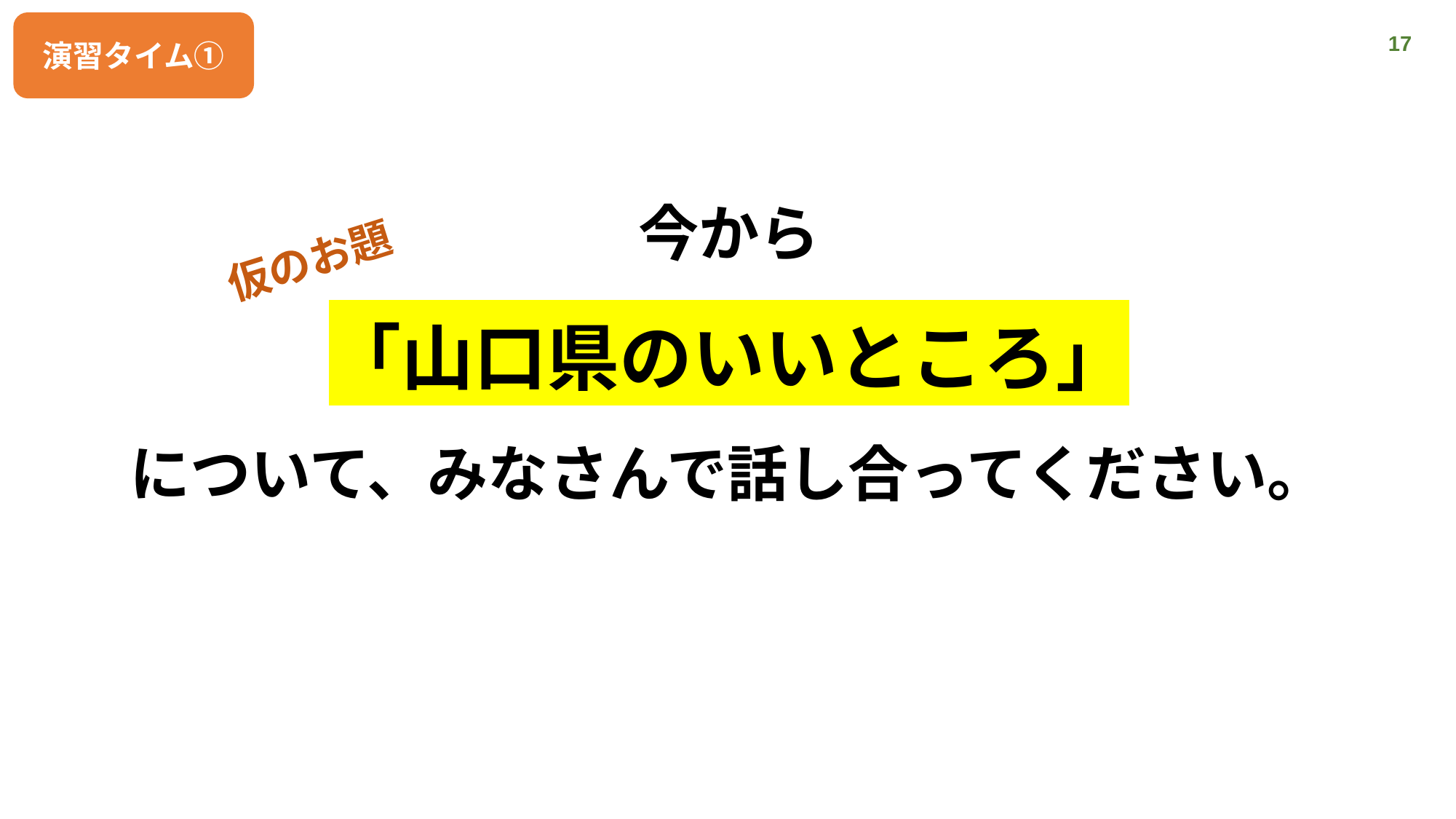

演習タイム①
17
今から
「山口県のいいところ」
について、みなさんで話し合ってください。
仮のお題